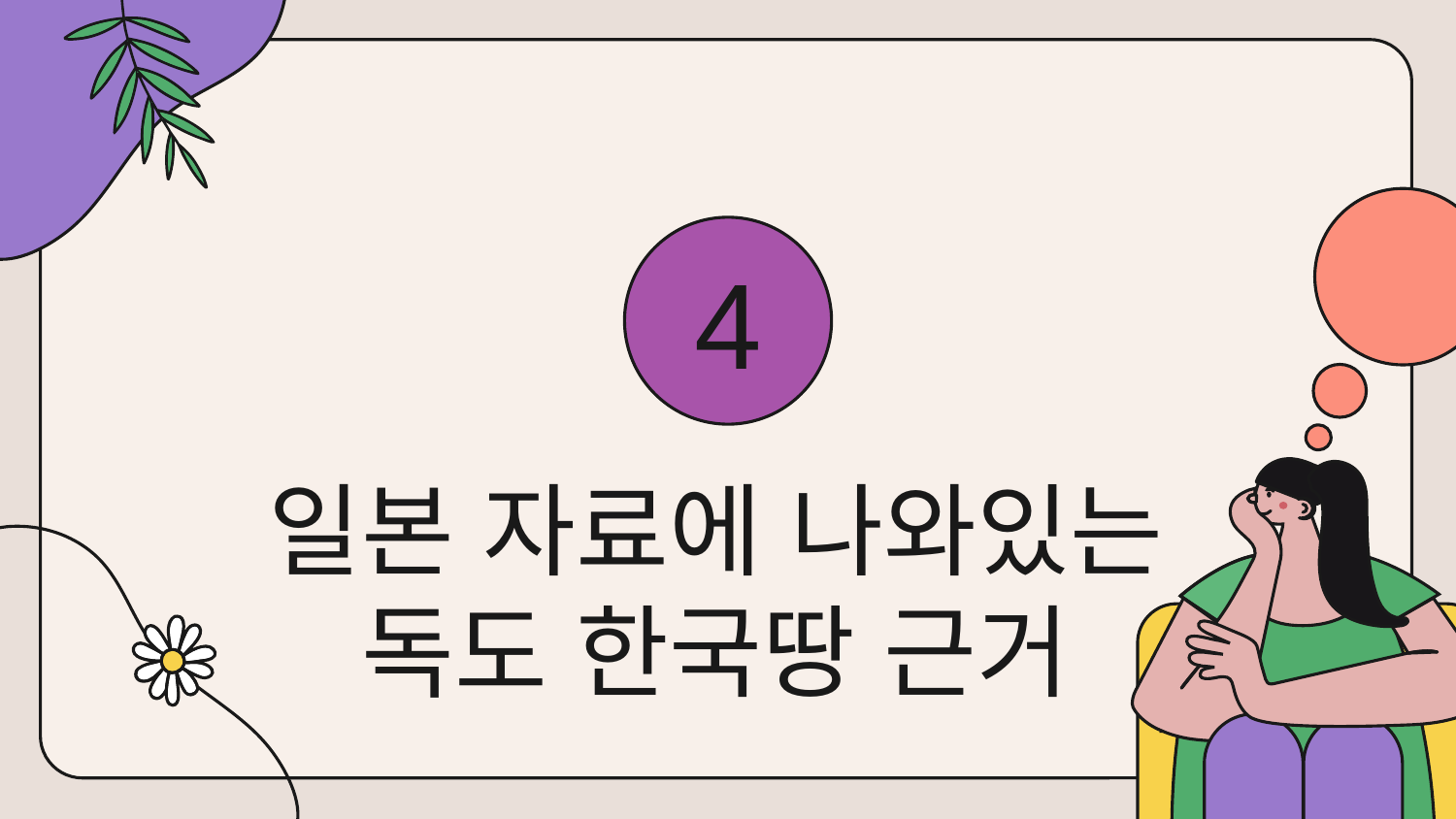

4
일본 자료에 나와있는 독도 한국땅 근거